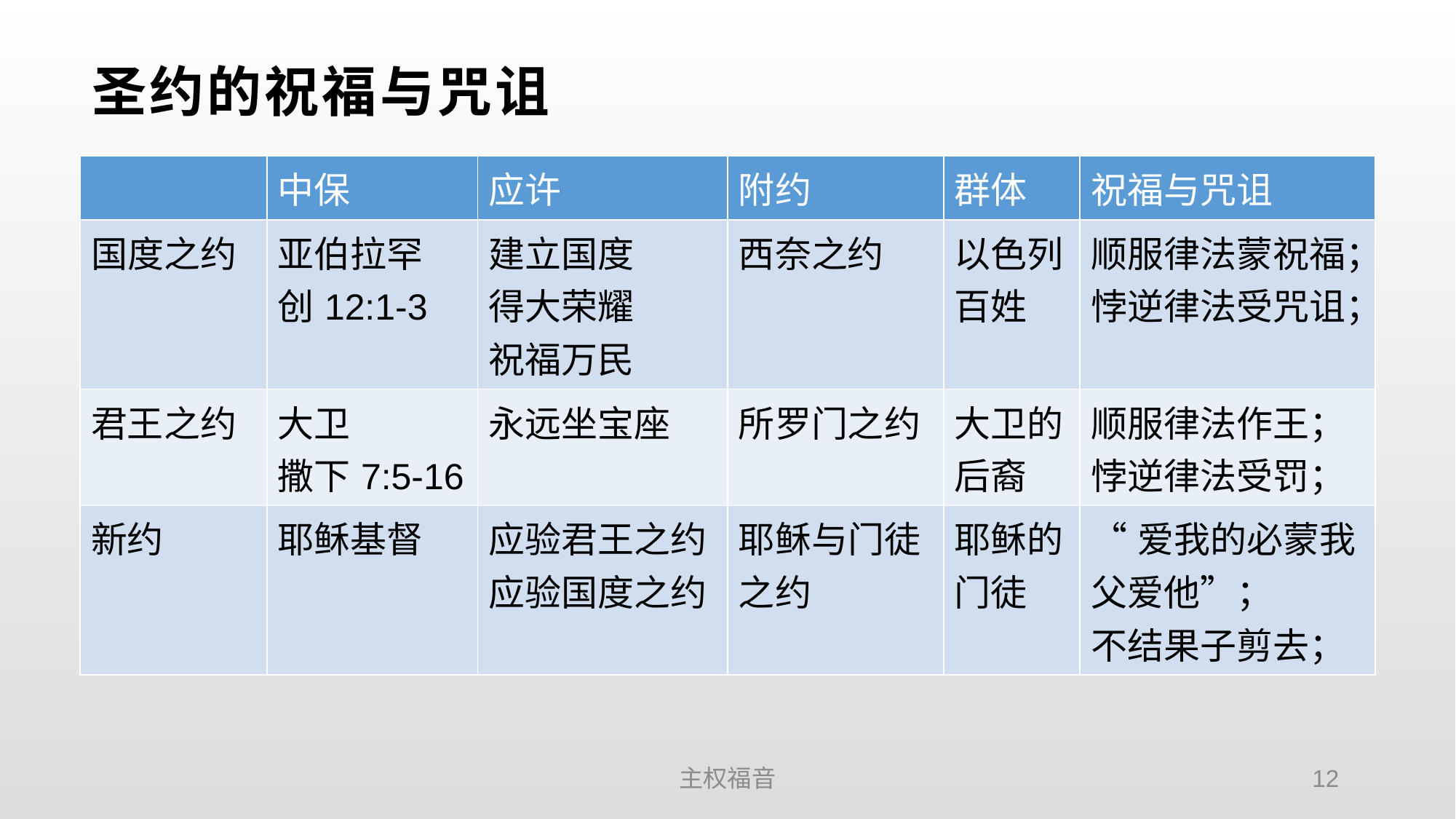

# 圣约的祝福与咒诅
|  | 中保 | 应许 | 附约 | 群体 | 祝福与咒诅 |
| --- | --- | --- | --- | --- | --- |
| 国度之约 | 亚伯拉罕 创12:1-3 | 建立国度 得大荣耀 祝福万民 | 西奈之约 | 以色列百姓 | 顺服律法蒙祝福； 悖逆律法受咒诅； |
| 君王之约 | 大卫 撒下7:5-16 | 永远坐宝座 | 所罗门之约 | 大卫的后裔 | 顺服律法作王； 悖逆律法受罚； |
| 新约 | 耶稣基督 | 应验君王之约 应验国度之约 | 耶稣与门徒之约 | 耶稣的门徒 | “爱我的必蒙我父爱他”； 不结果子剪去； |
主权福音
12